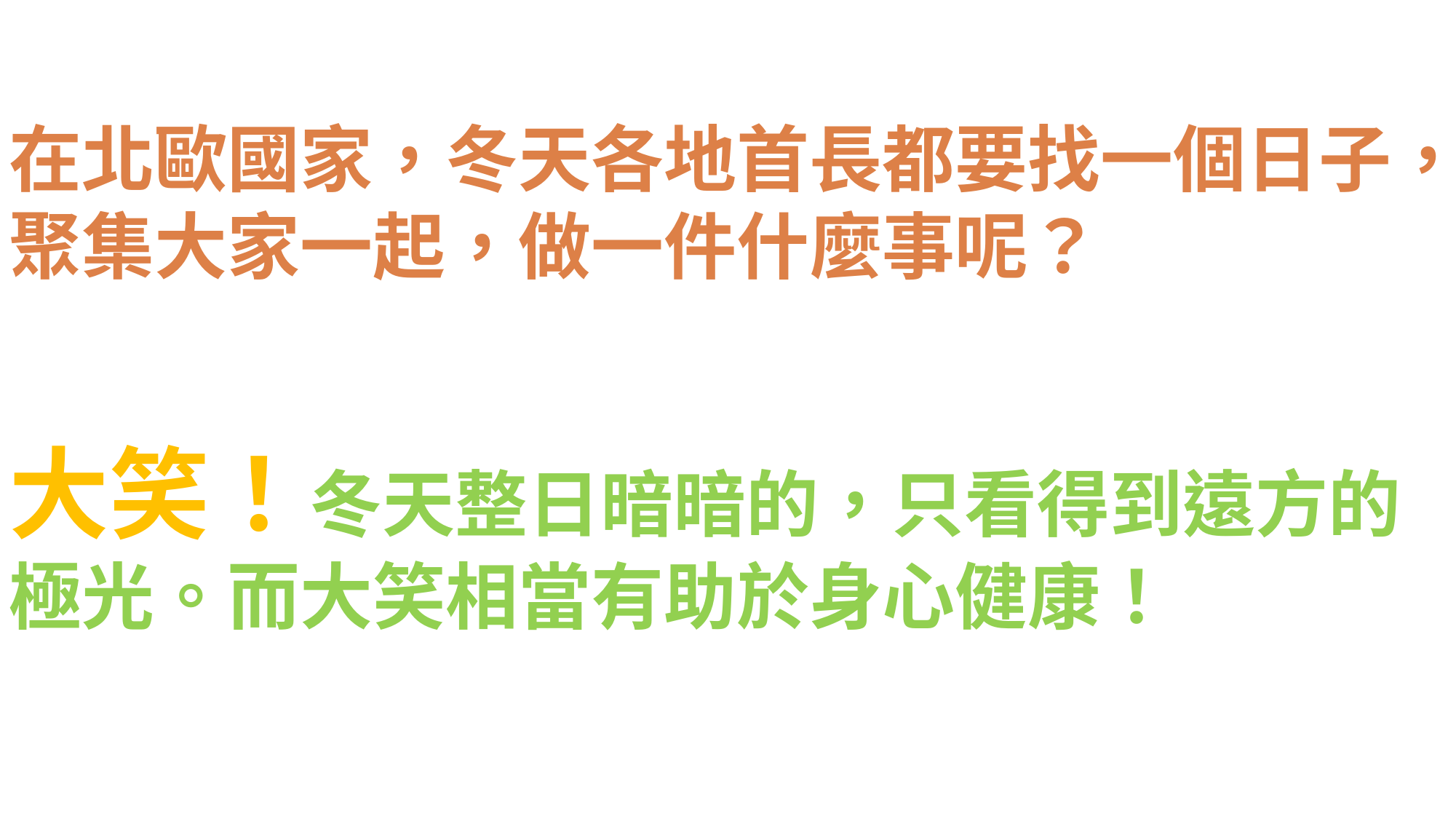

8
在北歐國家，冬天各地首長都要找一個日子，聚集大家一起，做一件什麼事呢？
大笑！冬天整日暗暗的，只看得到遠方的極光。而大笑相當有助於身心健康！